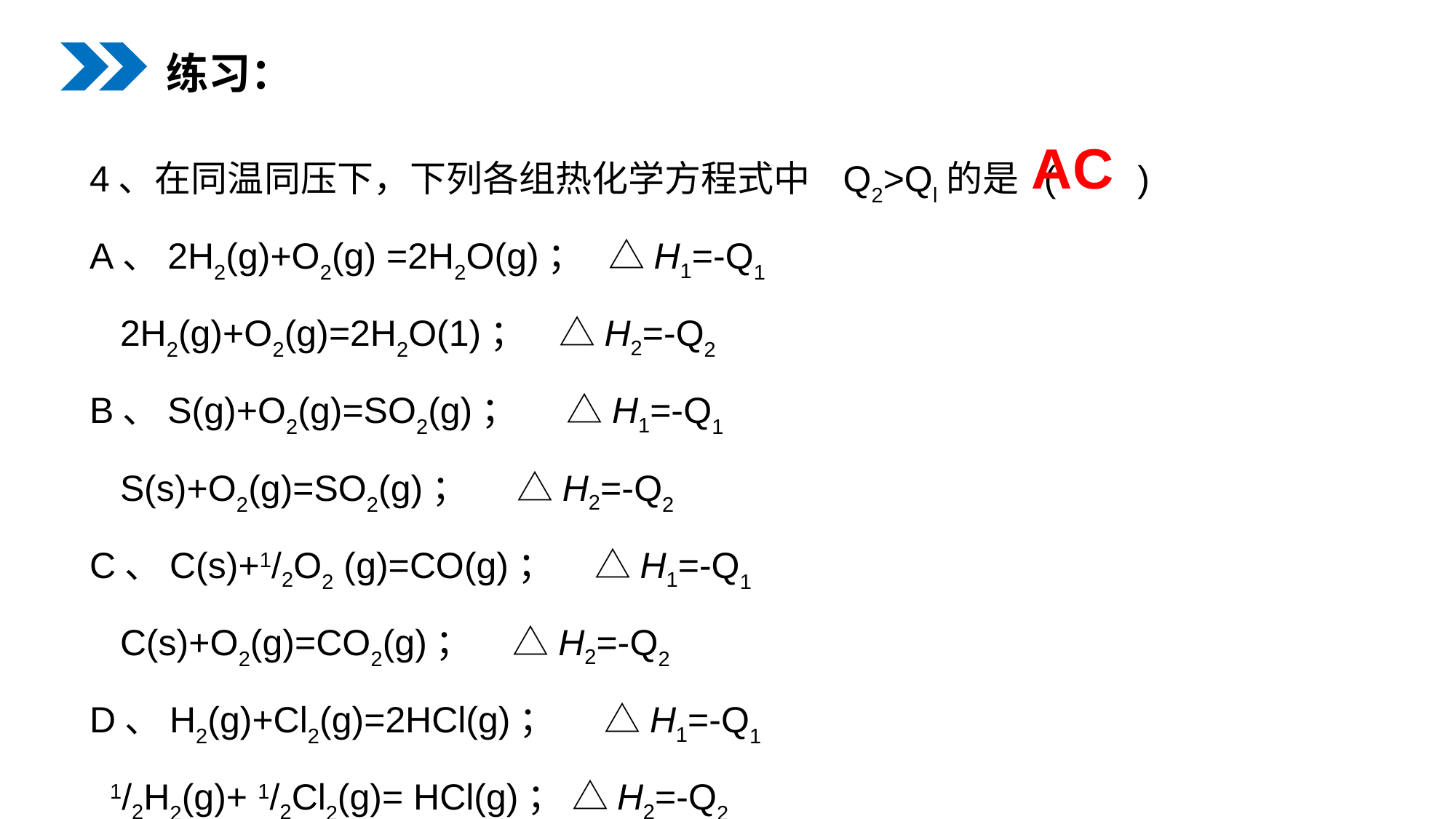

练习：
4、在同温同压下，下列各组热化学方程式中   Q2>Ql的是  (        )
A、2H2(g)+O2(g) =2H2O(g)；   △H1=-Q1
   2H2(g)+O2(g)=2H2O(1)；    △H2=-Q2
B、S(g)+O2(g)=SO2(g)；      △H1=-Q1
   S(s)+O2(g)=SO2(g)；      △H2=-Q2
C、C(s)+1/2O2 (g)=CO(g)；     △H1=-Q1
   C(s)+O2(g)=CO2(g)；     △H2=-Q2
D、H2(g)+Cl2(g)=2HCl(g)；      △H1=-Q1
  1/2H2(g)+ 1/2Cl2(g)= HCl(g)； △H2=-Q2
AC